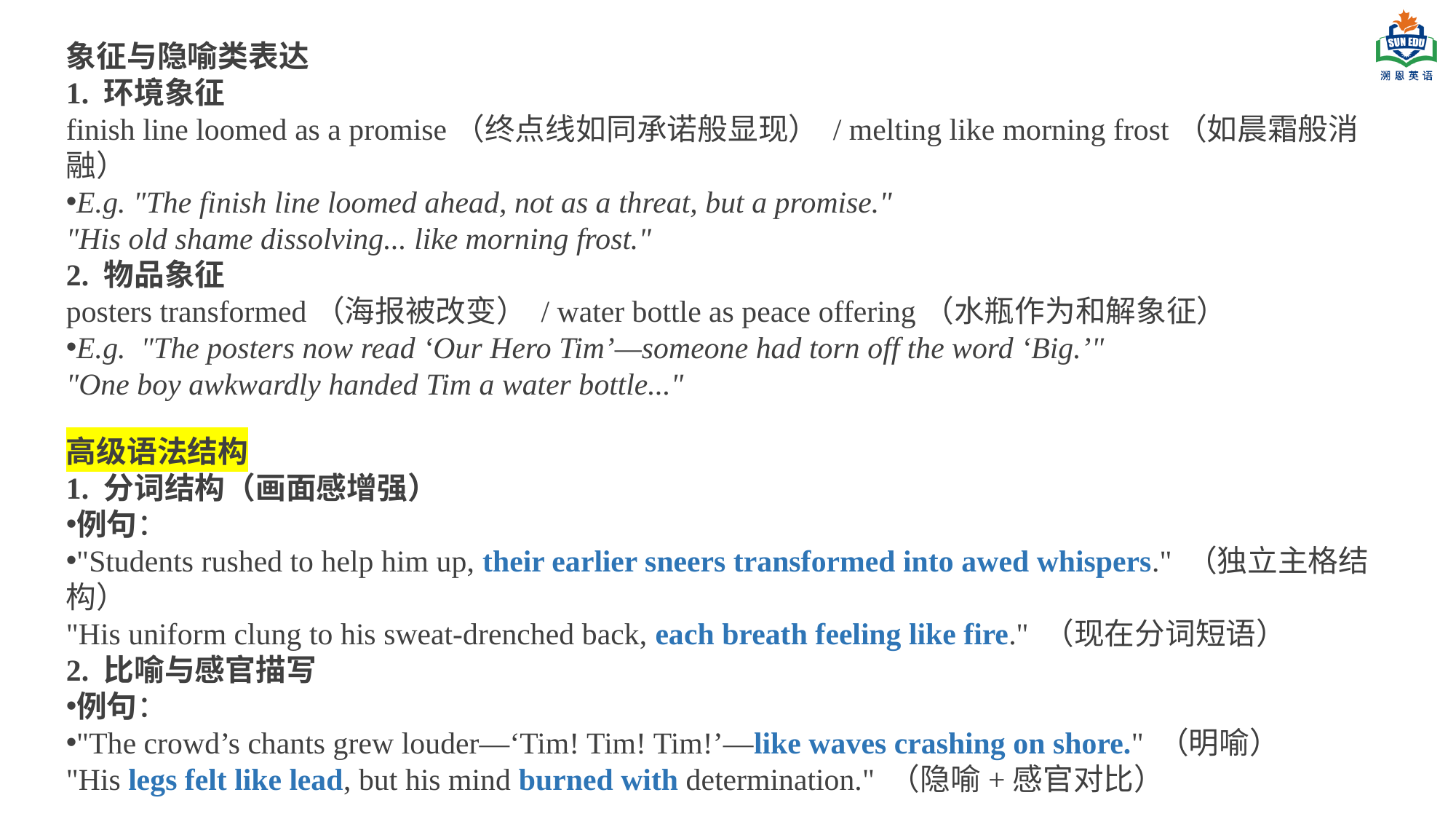

象征与隐喻类表达
1. 环境象征
finish line loomed as a promise（终点线如同承诺般显现） / melting like morning frost（如晨霜般消融）
E.g. "The finish line loomed ahead, not as a threat, but a promise."
"His old shame dissolving... like morning frost."
2. 物品象征
posters transformed（海报被改变） / water bottle as peace offering（水瓶作为和解象征）
E.g.  "The posters now read ‘Our Hero Tim’—someone had torn off the word ‘Big.’"
"One boy awkwardly handed Tim a water bottle..."
高级语法结构
1. 分词结构（画面感增强）
例句：
"Students rushed to help him up, their earlier sneers transformed into awed whispers." （独立主格结构）
"His uniform clung to his sweat-drenched back, each breath feeling like fire." （现在分词短语）
2. 比喻与感官描写
例句：
"The crowd’s chants grew louder—‘Tim! Tim! Tim!’—like waves crashing on shore." （明喻）
"His legs felt like lead, but his mind burned with determination." （隐喻+感官对比）